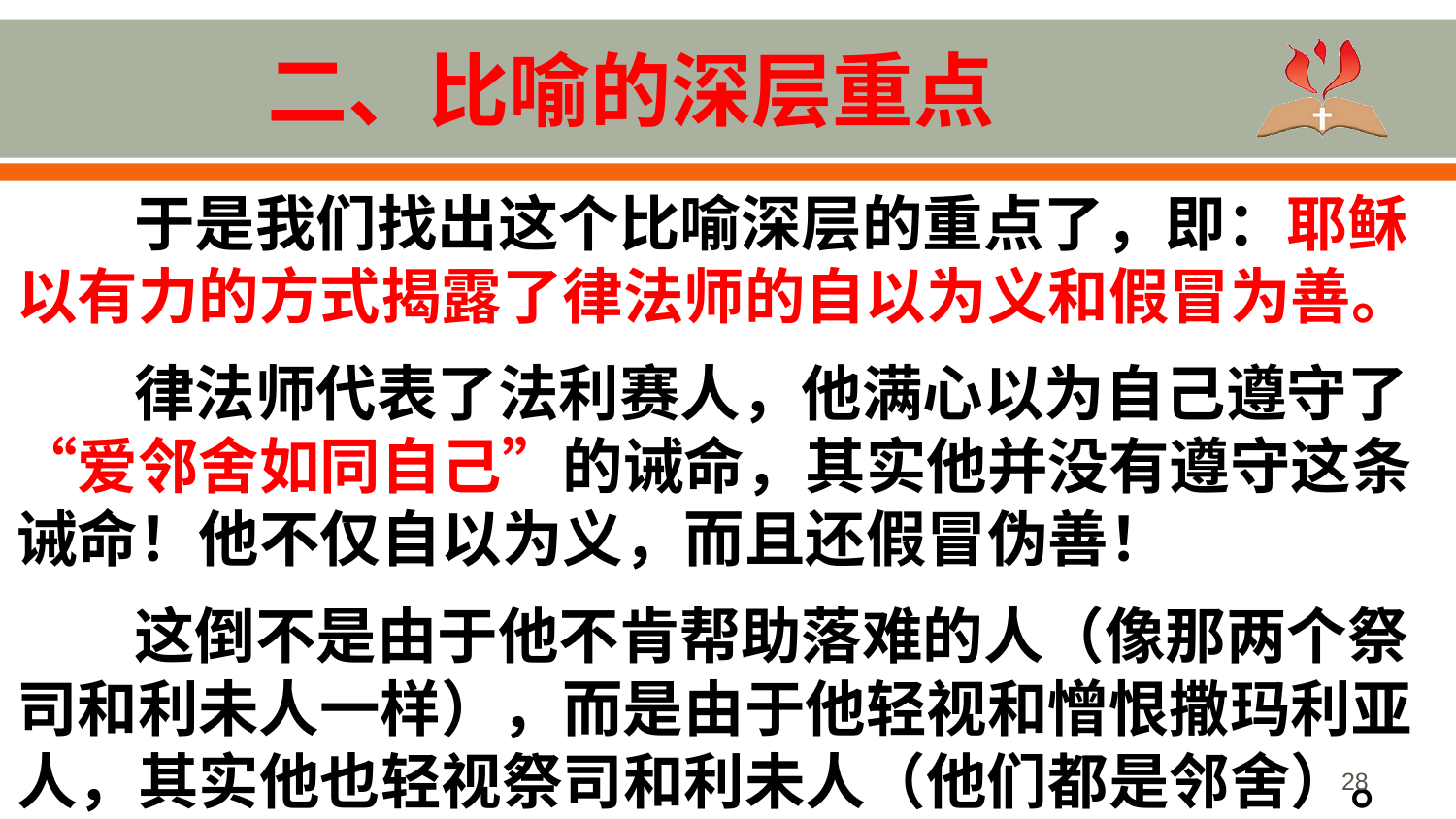

# 二、比喻的深层重点
于是我们找出这个比喻深层的重点了，即：耶稣以有力的方式揭露了律法师的自以为义和假冒为善。
律法师代表了法利赛人，他满心以为自己遵守了“爱邻舍如同自己”的诫命，其实他并没有遵守这条诫命！他不仅自以为义，而且还假冒伪善！
这倒不是由于他不肯帮助落难的人（像那两个祭司和利未人一样），而是由于他轻视和憎恨撒玛利亚人，其实他也轻视祭司和利未人（他们都是邻舍）。

28